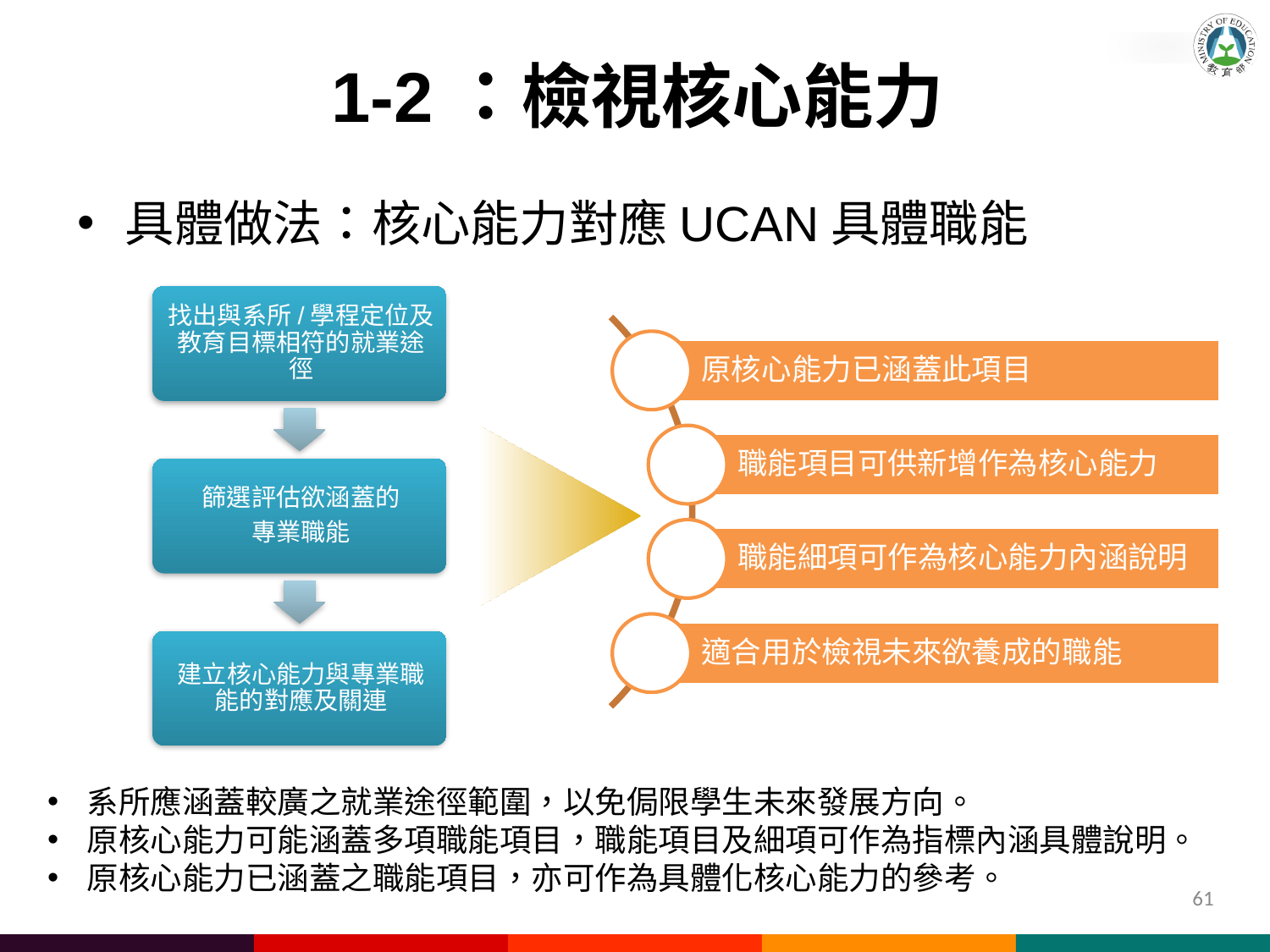

1-2：檢視核心能力
具體做法：核心能力對應UCAN具體職能
找出與系所/學程定位及教育目標相符的就業途徑

篩選評估欲涵蓋的
專業職能

建立核心能力與專業職能的對應及關連
原核心能力已涵蓋此項目
職能項目可供新增作為核心能力
職能細項可作為核心能力內涵說明
適合用於檢視未來欲養成的職能

系所應涵蓋較廣之就業途徑範圍，以免侷限學生未來發展方向。
原核心能力可能涵蓋多項職能項目，職能項目及細項可作為指標內涵具體說明。
原核心能力已涵蓋之職能項目，亦可作為具體化核心能力的參考。